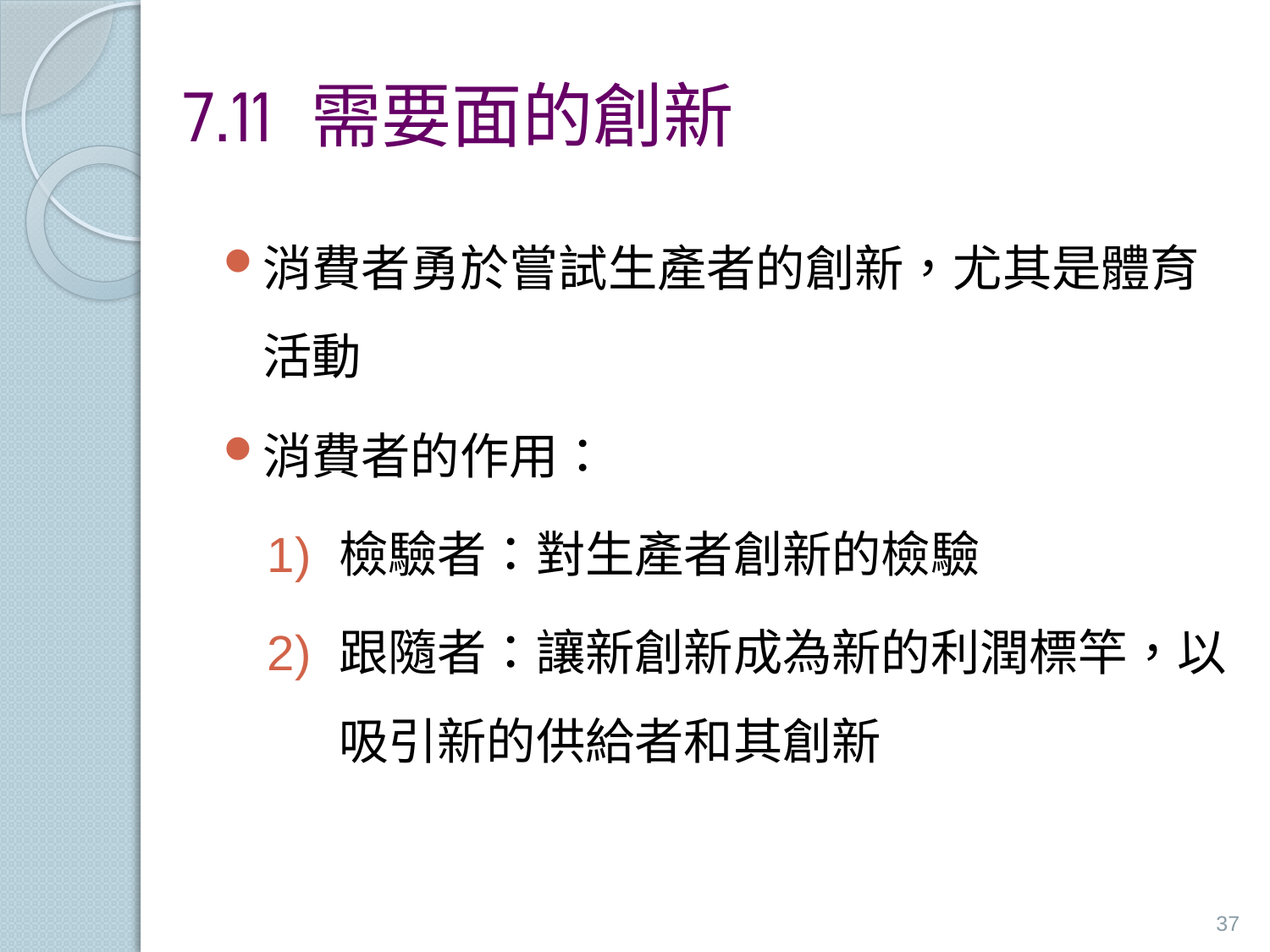

# 7.11 需要面的創新
消費者勇於嘗試生產者的創新，尤其是體育活動
消費者的作用：
檢驗者：對生產者創新的檢驗
跟隨者：讓新創新成為新的利潤標竿，以吸引新的供給者和其創新

37